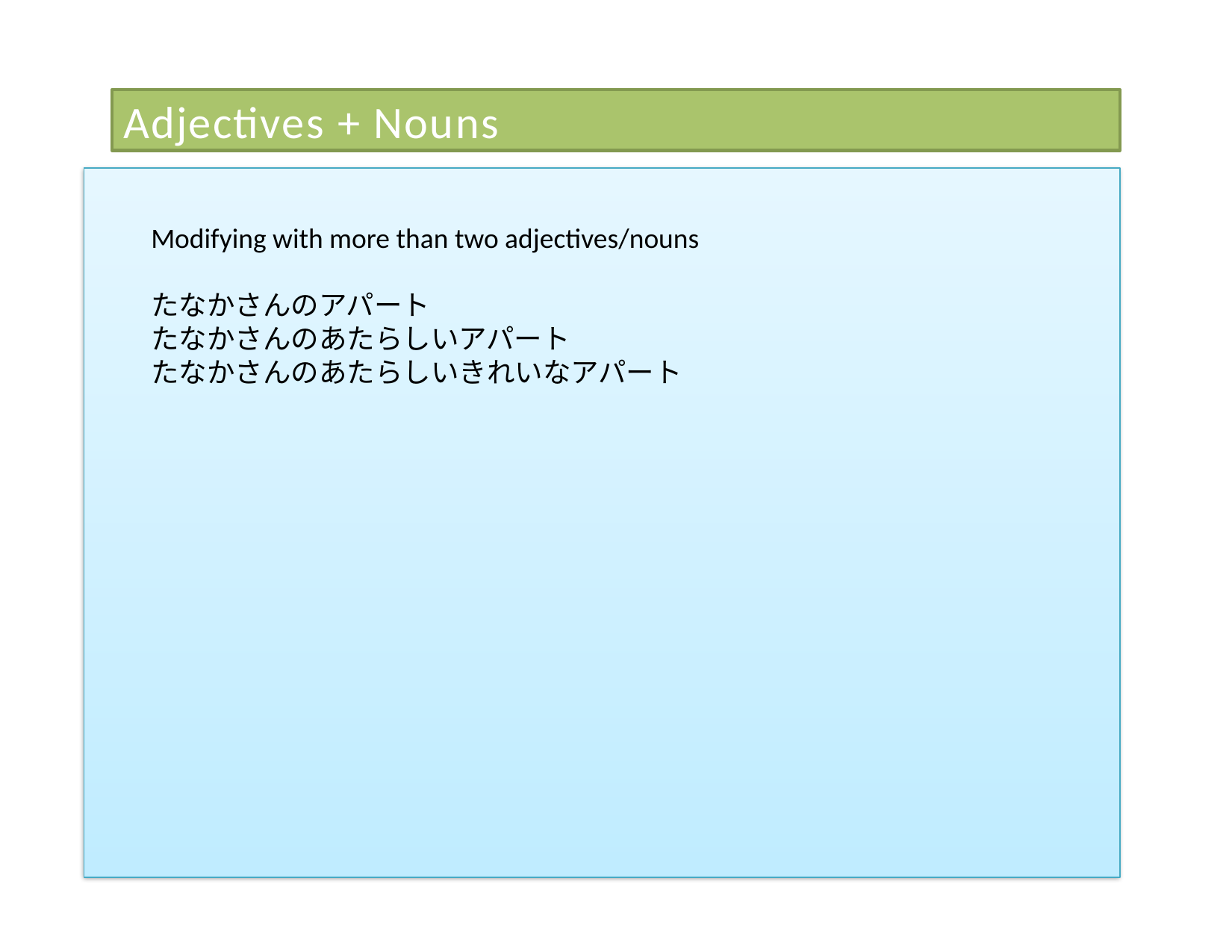

# Adjectives + Nouns

Modifying with more than two adjectives/nouns

たなかさんのアパート
たなかさんのあたらしいアパート
たなかさんのあたらしいきれいなアパート